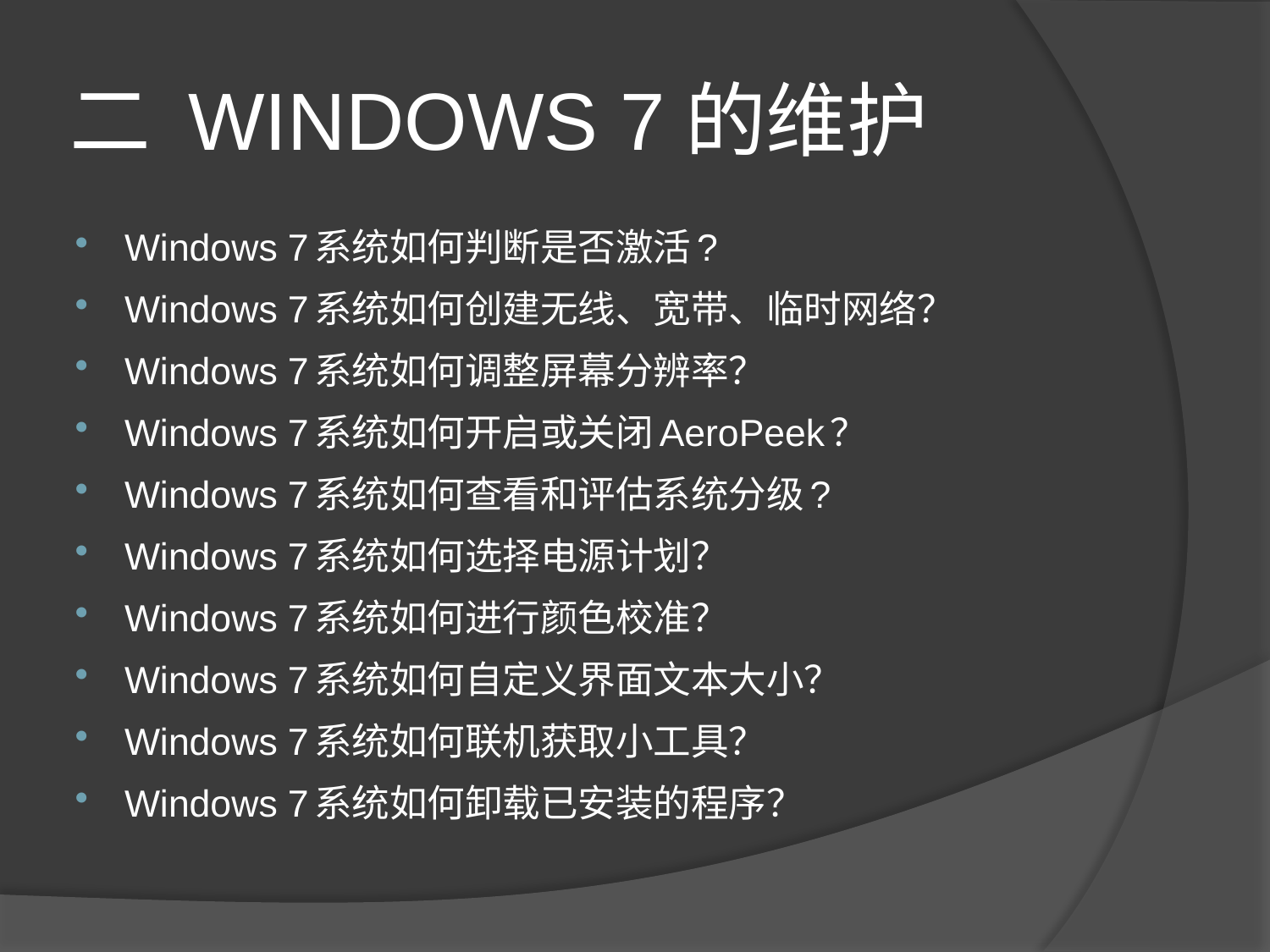

# 二 WINDOWS 7的维护
Windows 7系统如何判断是否激活?
Windows 7系统如何创建无线、宽带、临时网络？
Windows 7系统如何调整屏幕分辨率？
Windows 7系统如何开启或关闭AeroPeek？
Windows 7系统如何查看和评估系统分级?
Windows 7系统如何选择电源计划？
Windows 7系统如何进行颜色校准？
Windows 7系统如何自定义界面文本大小？
Windows 7系统如何联机获取小工具？
Windows 7系统如何卸载已安装的程序？